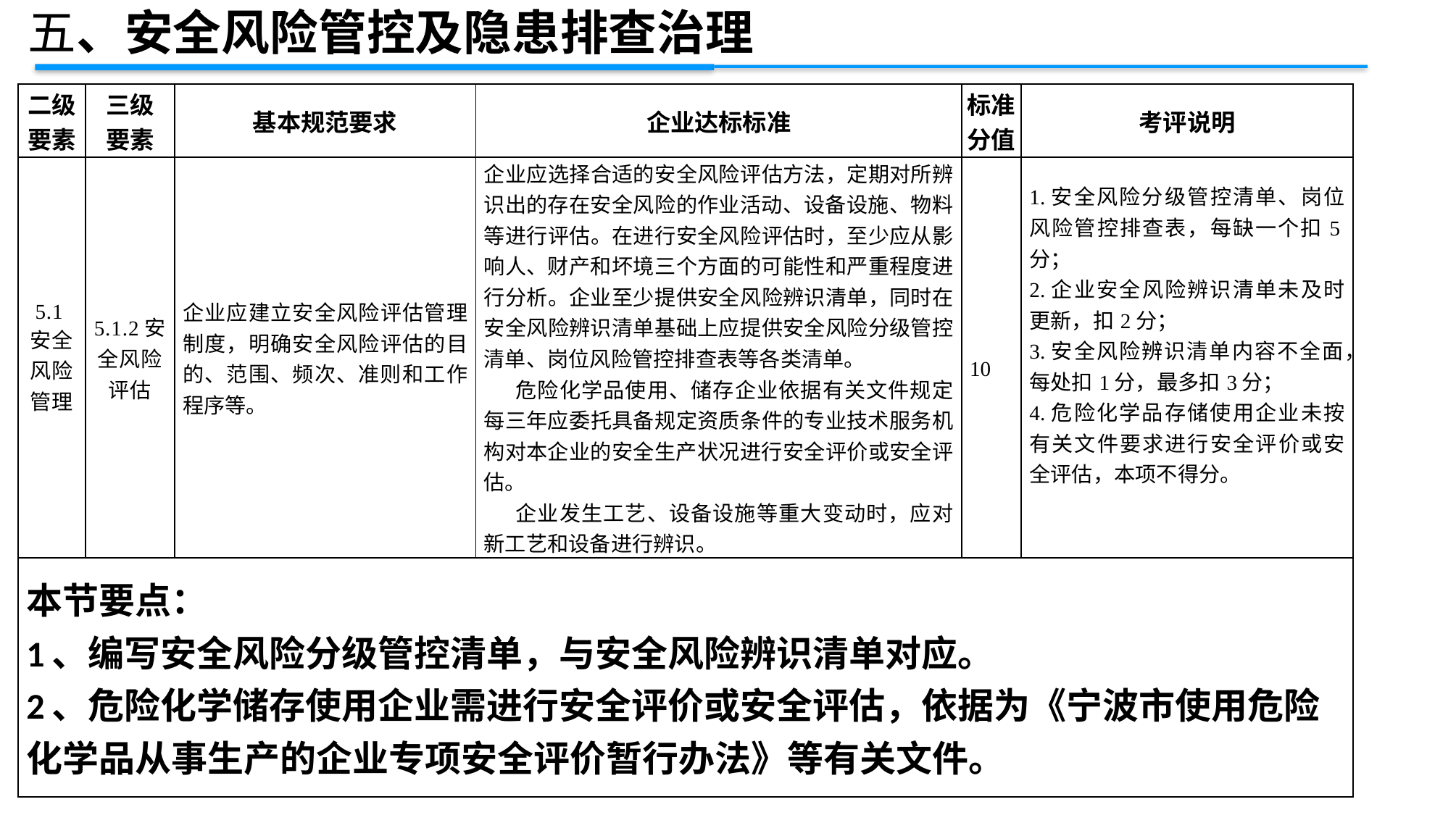

五、安全风险管控及隐患排查治理

| 二级 要素 | 三级 要素 | 基本规范要求 | 企业达标标准 | 标准 分值 | 考评说明 |
| --- | --- | --- | --- | --- | --- |
| 5.1安全风险管理 | 5.1.2安全风险评估 | 企业应建立安全风险评估管理制度，明确安全风险评估的目的、范围、频次、准则和工作程序等。 | 企业应选择合适的安全风险评估方法，定期对所辨识出的存在安全风险的作业活动、设备设施、物料等进行评估。在进行安全风险评估时，至少应从影响人、财产和坏境三个方面的可能性和严重程度进行分析。企业至少提供安全风险辨识清单，同时在安全风险辨识清单基础上应提供安全风险分级管控清单、岗位风险管控排查表等各类清单。 危险化学品使用、储存企业依据有关文件规定每三年应委托具备规定资质条件的专业技术服务机构对本企业的安全生产状况进行安全评价或安全评估。 企业发生工艺、设备设施等重大变动时，应对新工艺和设备进行辨识。 | 10 | 1.安全风险分级管控清单、岗位风险管控排查表，每缺一个扣5分； 2.企业安全风险辨识清单未及时更新，扣2分； 3.安全风险辨识清单内容不全面，每处扣1分，最多扣3分； 4.危险化学品存储使用企业未按有关文件要求进行安全评价或安全评估，本项不得分。 |
| 本节要点： 1、编写安全风险分级管控清单，与安全风险辨识清单对应。 2、危险化学储存使用企业需进行安全评价或安全评估，依据为《宁波市使用危险化学品从事生产的企业专项安全评价暂行办法》等有关文件。 |  |  |  |  |  |